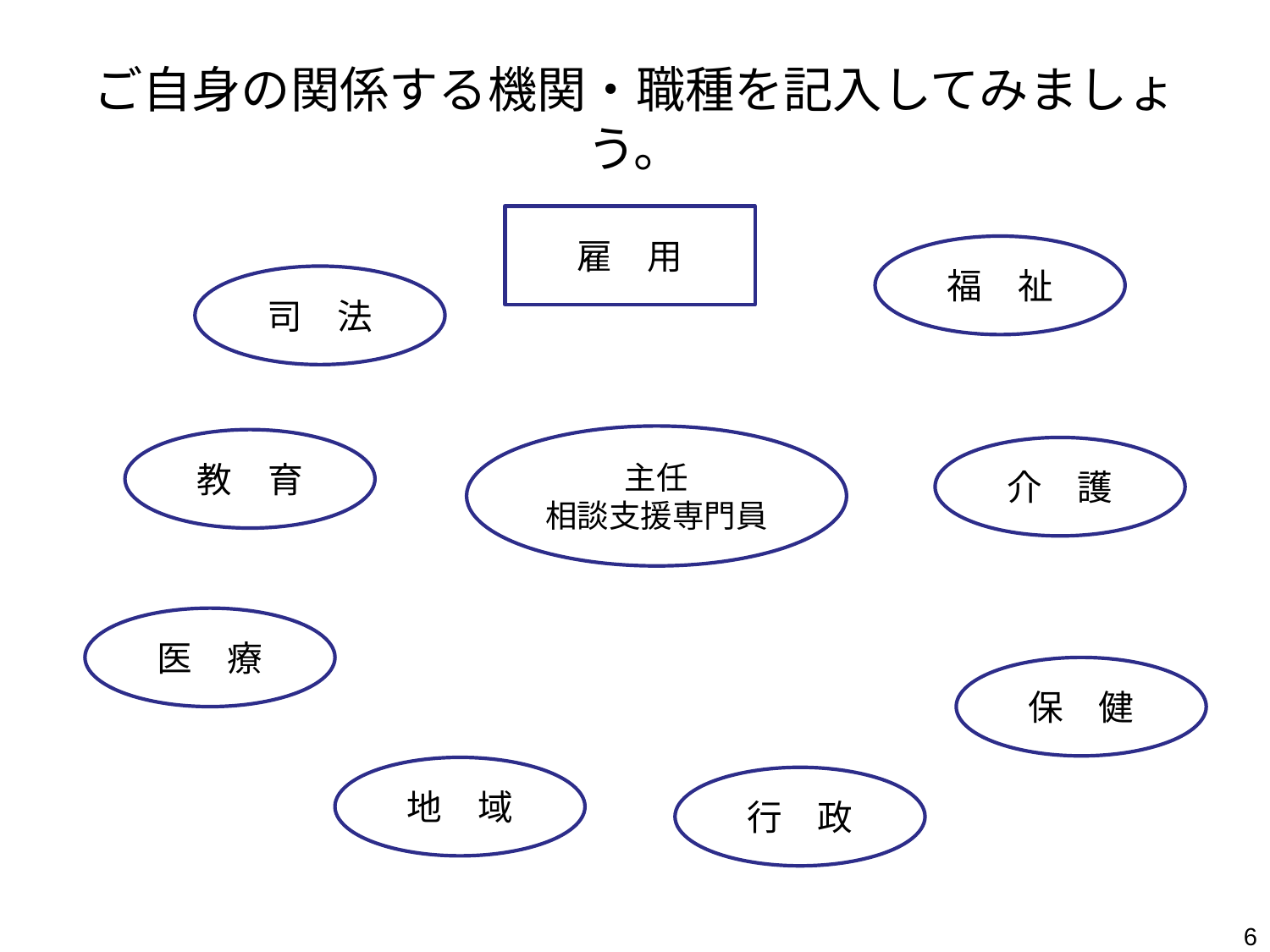

# ご自身の関係する機関・職種を記入してみましょう。
雇　用
福　祉
司　法
主任
相談支援専門員
教　育
介　護
医　療
保　健
地　域
行　政
6